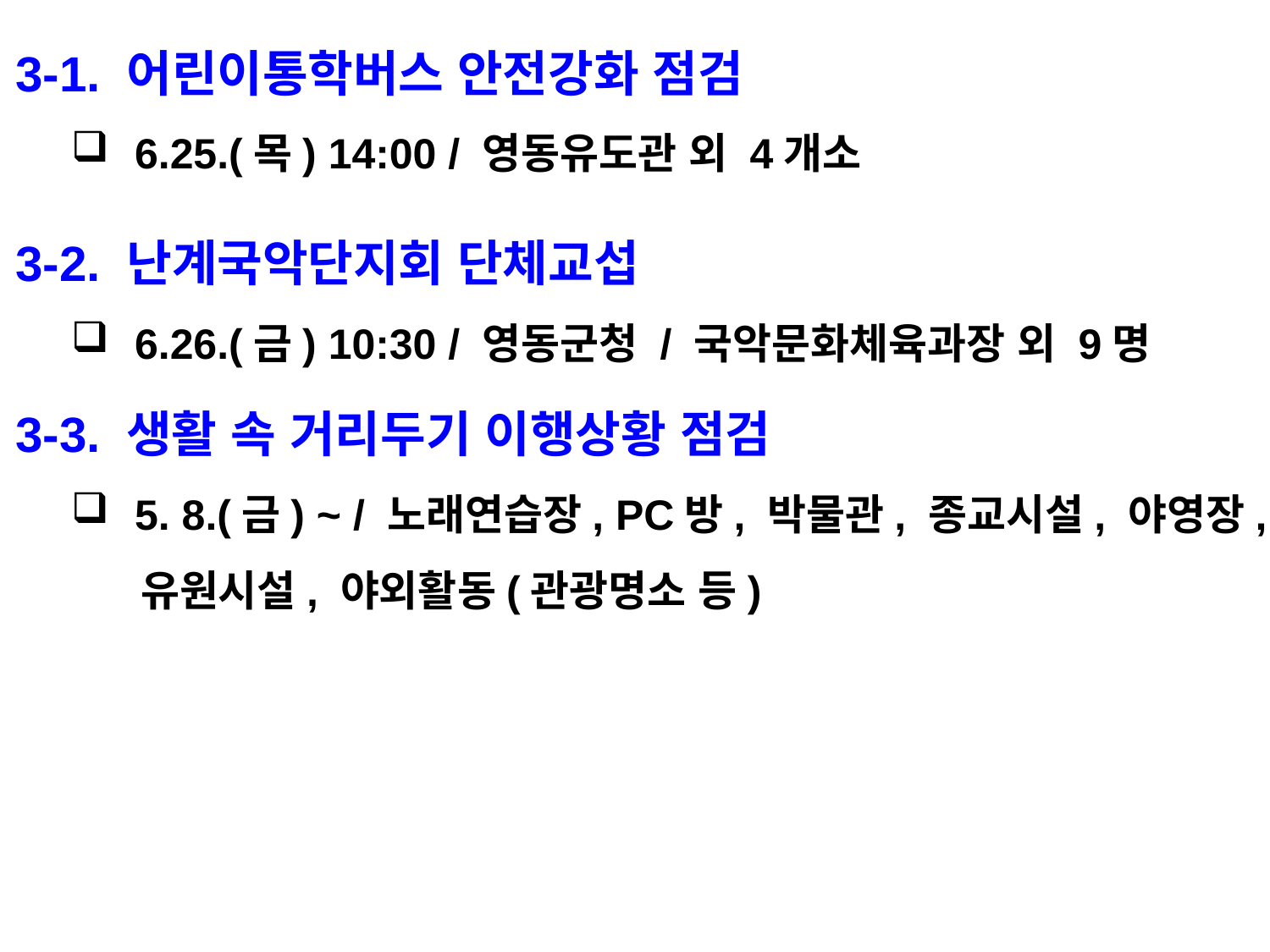

3-1. 어린이통학버스 안전강화 점검
6.25.(목) 14:00 / 영동유도관 외 4개소
3-2. 난계국악단지회 단체교섭
6.26.(금) 10:30 / 영동군청 / 국악문화체육과장 외 9명
3-3. 생활 속 거리두기 이행상황 점검
5. 8.(금) ~ / 노래연습장, PC방, 박물관, 종교시설, 야영장,
     유원시설, 야외활동(관광명소 등)